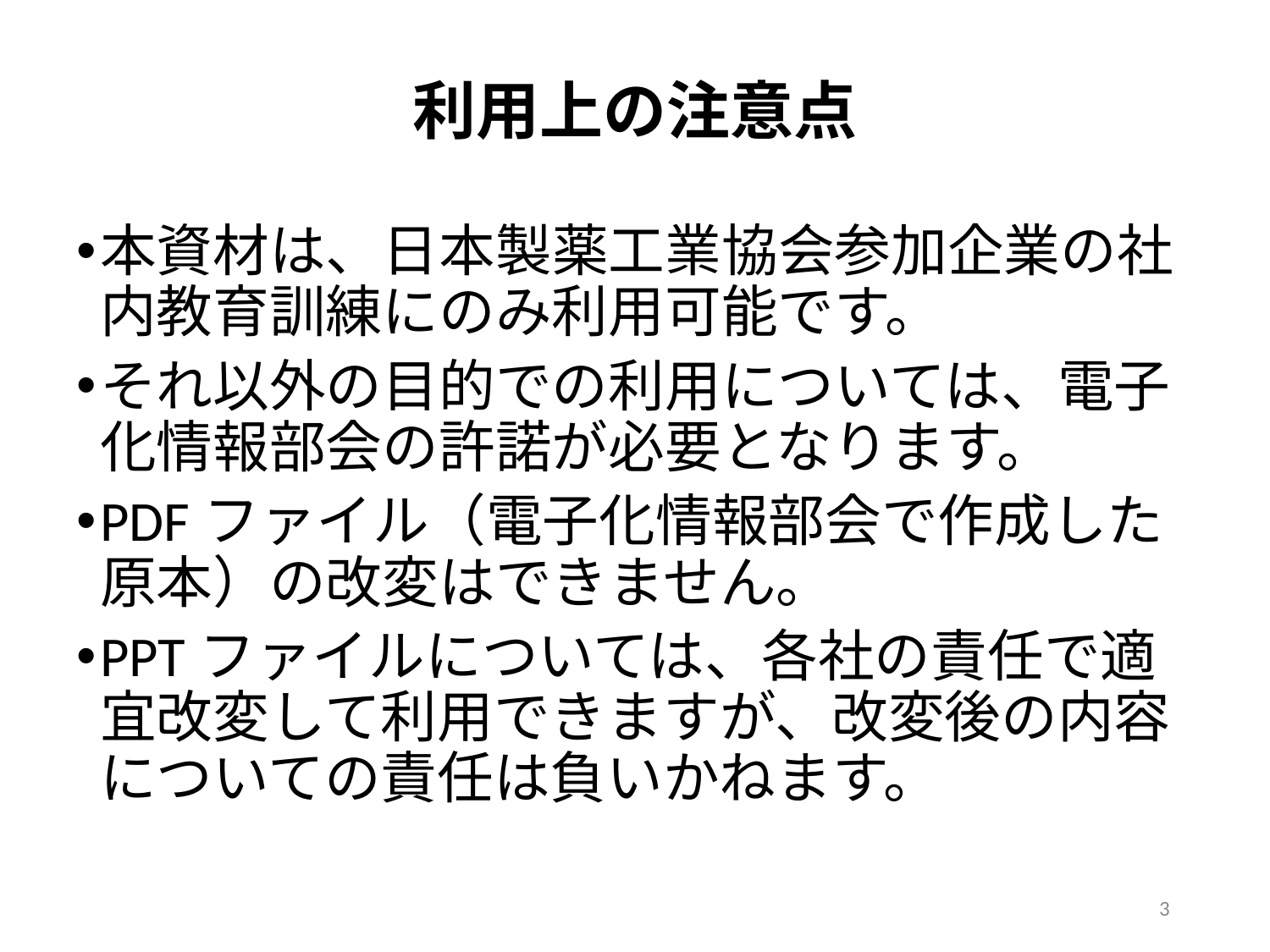

# 利用上の注意点
本資材は、日本製薬工業協会参加企業の社内教育訓練にのみ利用可能です。
それ以外の目的での利用については、電子化情報部会の許諾が必要となります。
PDFファイル（電子化情報部会で作成した原本）の改変はできません。
PPTファイルについては、各社の責任で適宜改変して利用できますが、改変後の内容についての責任は負いかねます。
3